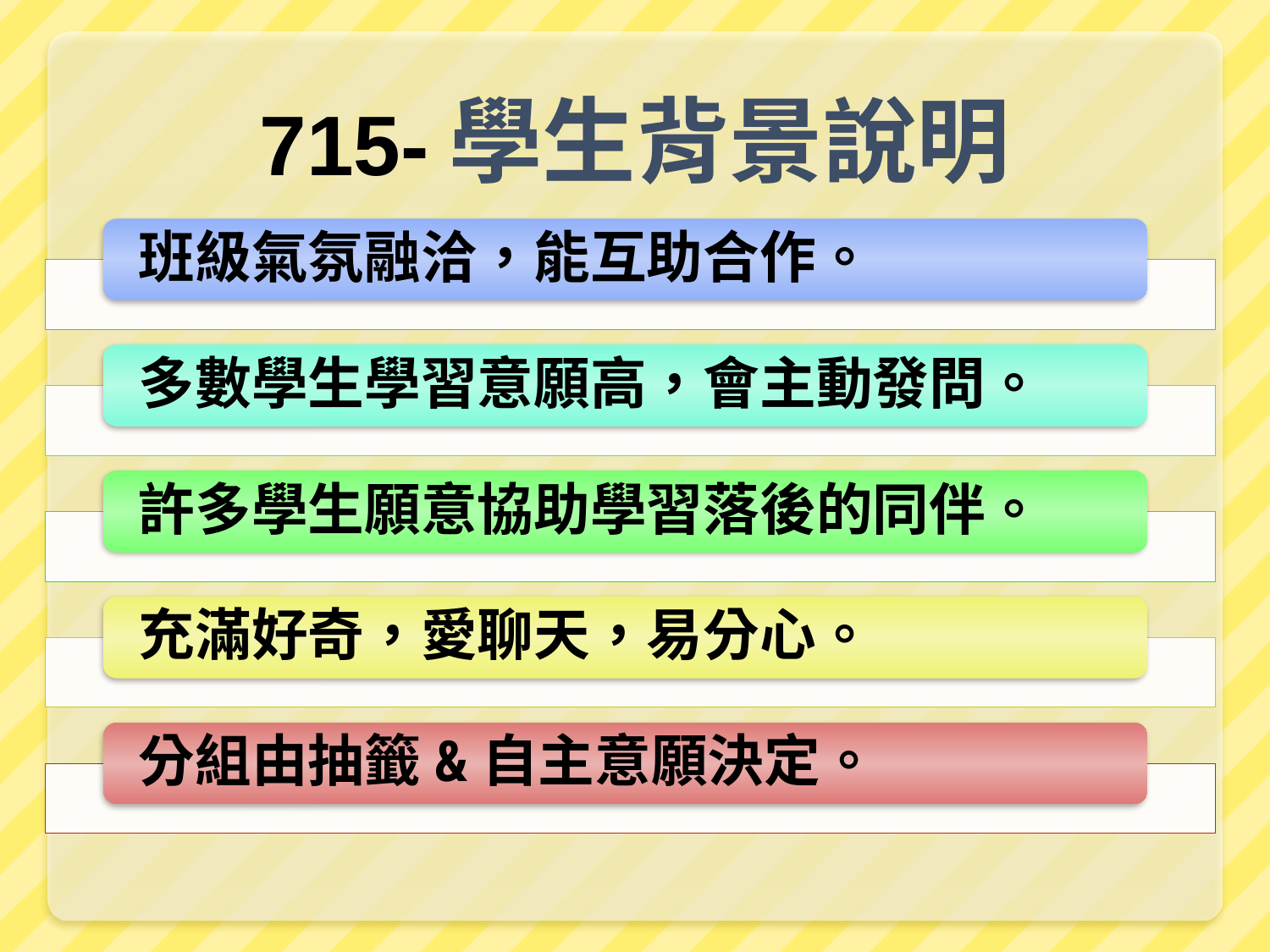

# 715-學生背景說明
班級氣氛融洽，能互助合作。
多數學生學習意願高，會主動發問。
許多學生願意協助學習落後的同伴。
充滿好奇，愛聊天，易分心。
分組由抽籤&自主意願決定。